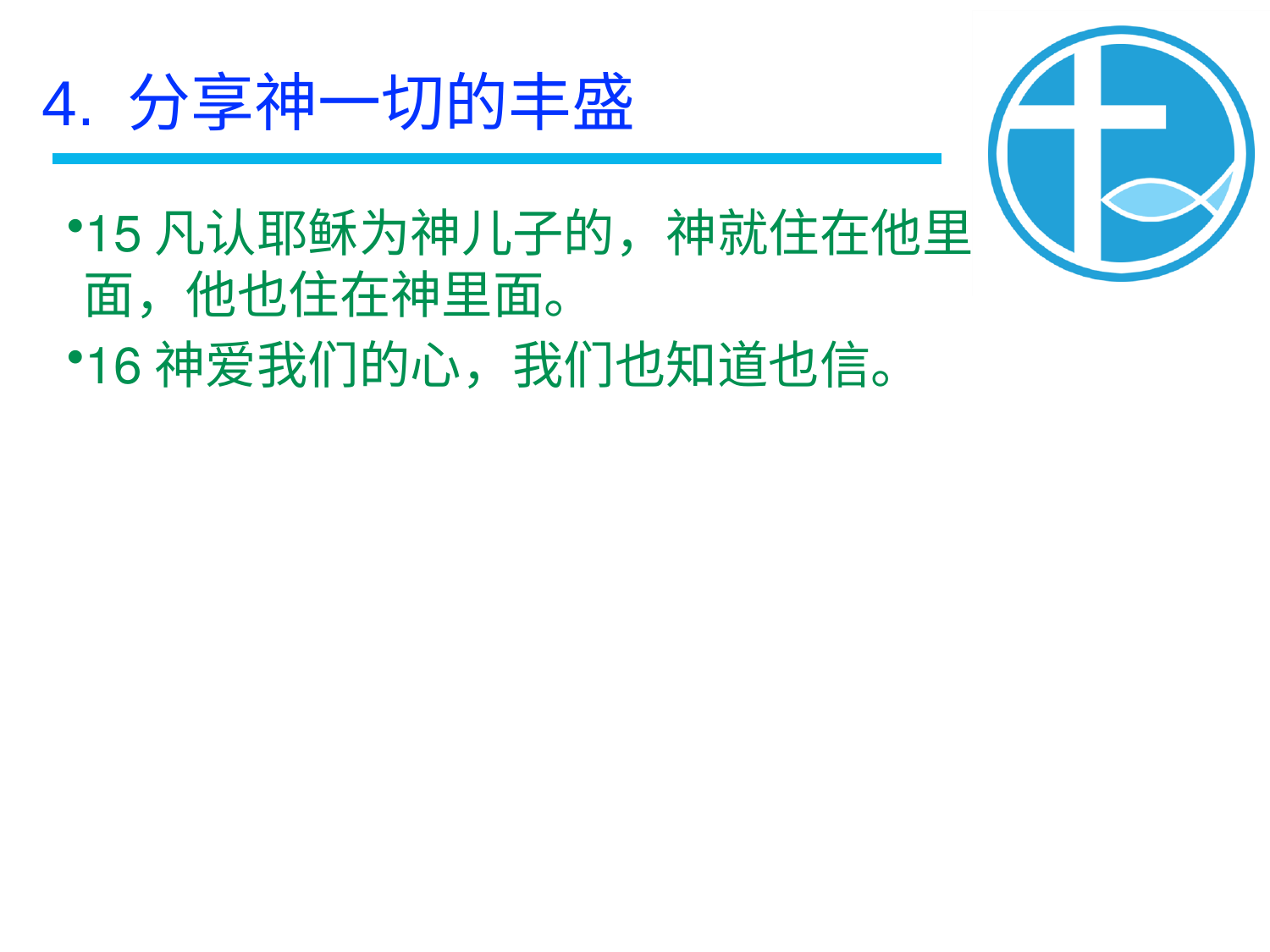

4. 分享神一切的丰盛
15凡认耶稣为神儿子的，神就住在他里面，他也住在神里面。
16神爱我们的心，我们也知道也信。